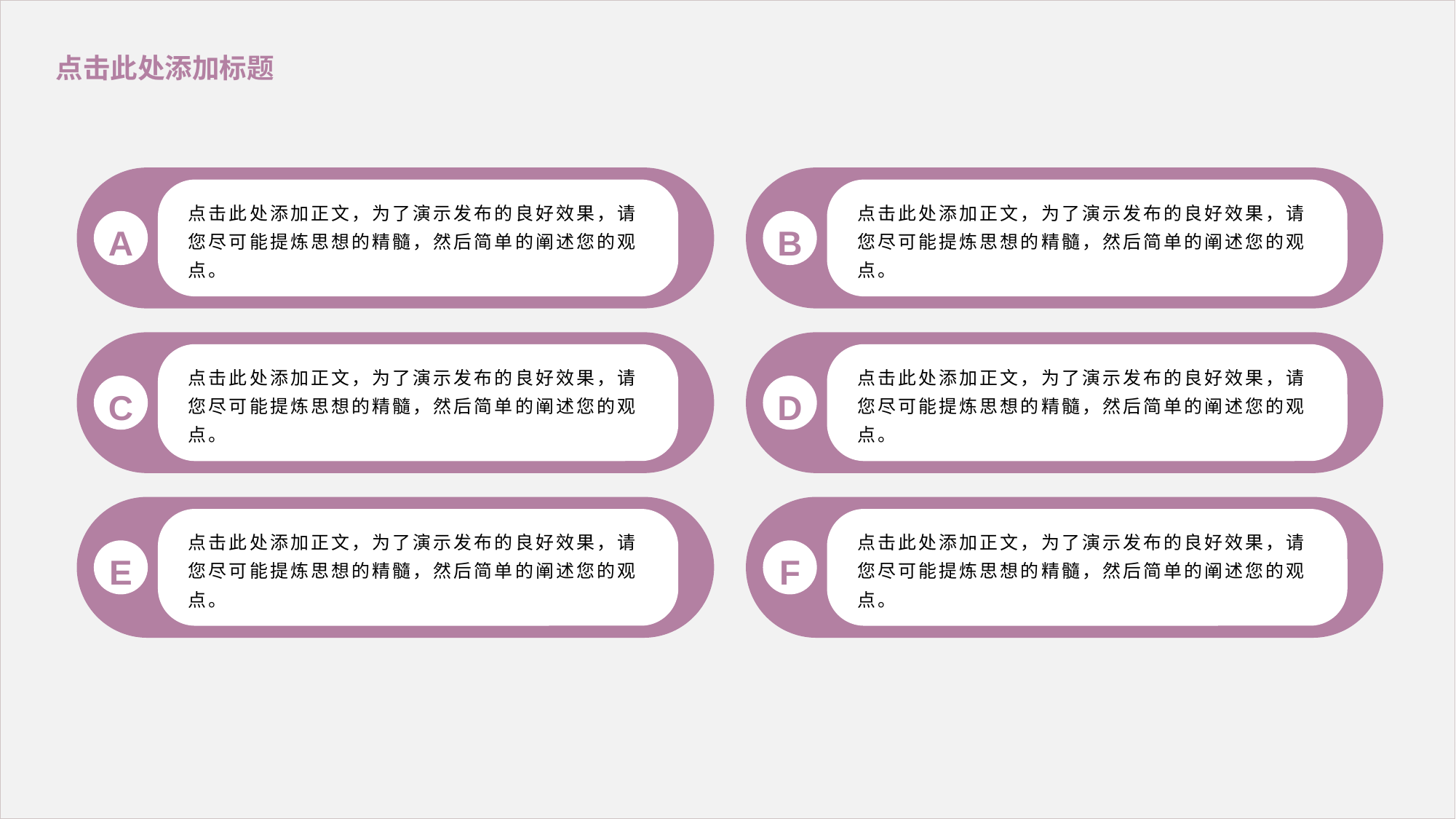

点击此处添加标题

点击此处添加正文，为了演示发布的良好效果，请您尽可能提炼思想的精髓，然后简单的阐述您的观点。
点击此处添加正文，为了演示发布的良好效果，请您尽可能提炼思想的精髓，然后简单的阐述您的观点。
A
B

点击此处添加正文，为了演示发布的良好效果，请您尽可能提炼思想的精髓，然后简单的阐述您的观点。
点击此处添加正文，为了演示发布的良好效果，请您尽可能提炼思想的精髓，然后简单的阐述您的观点。
C
D

点击此处添加正文，为了演示发布的良好效果，请您尽可能提炼思想的精髓，然后简单的阐述您的观点。
点击此处添加正文，为了演示发布的良好效果，请您尽可能提炼思想的精髓，然后简单的阐述您的观点。
E
F